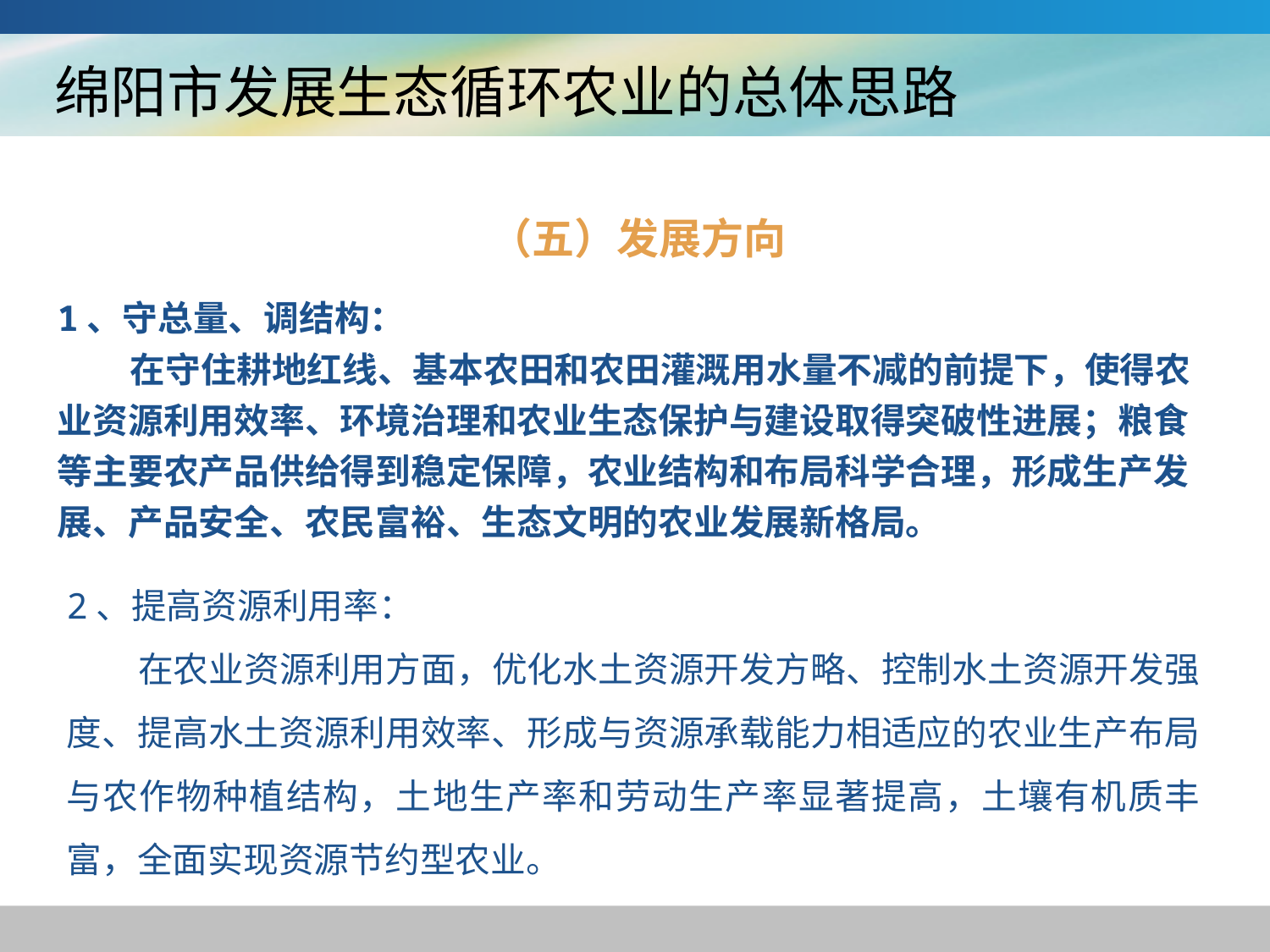

# 绵阳市发展生态循环农业的总体思路
（五）发展方向

1、守总量、调结构：
        在守住耕地红线、基本农田和农田灌溉用水量不减的前提下，使得农业资源利用效率、环境治理和农业生态保护与建设取得突破性进展；粮食等主要农产品供给得到稳定保障，农业结构和布局科学合理，形成生产发展、产品安全、农民富裕、生态文明的农业发展新格局。
2、提高资源利用率：
        在农业资源利用方面，优化水土资源开发方略、控制水土资源开发强度、提高水土资源利用效率、形成与资源承载能力相适应的农业生产布局与农作物种植结构，土地生产率和劳动生产率显著提高，土壤有机质丰富，全面实现资源节约型农业。